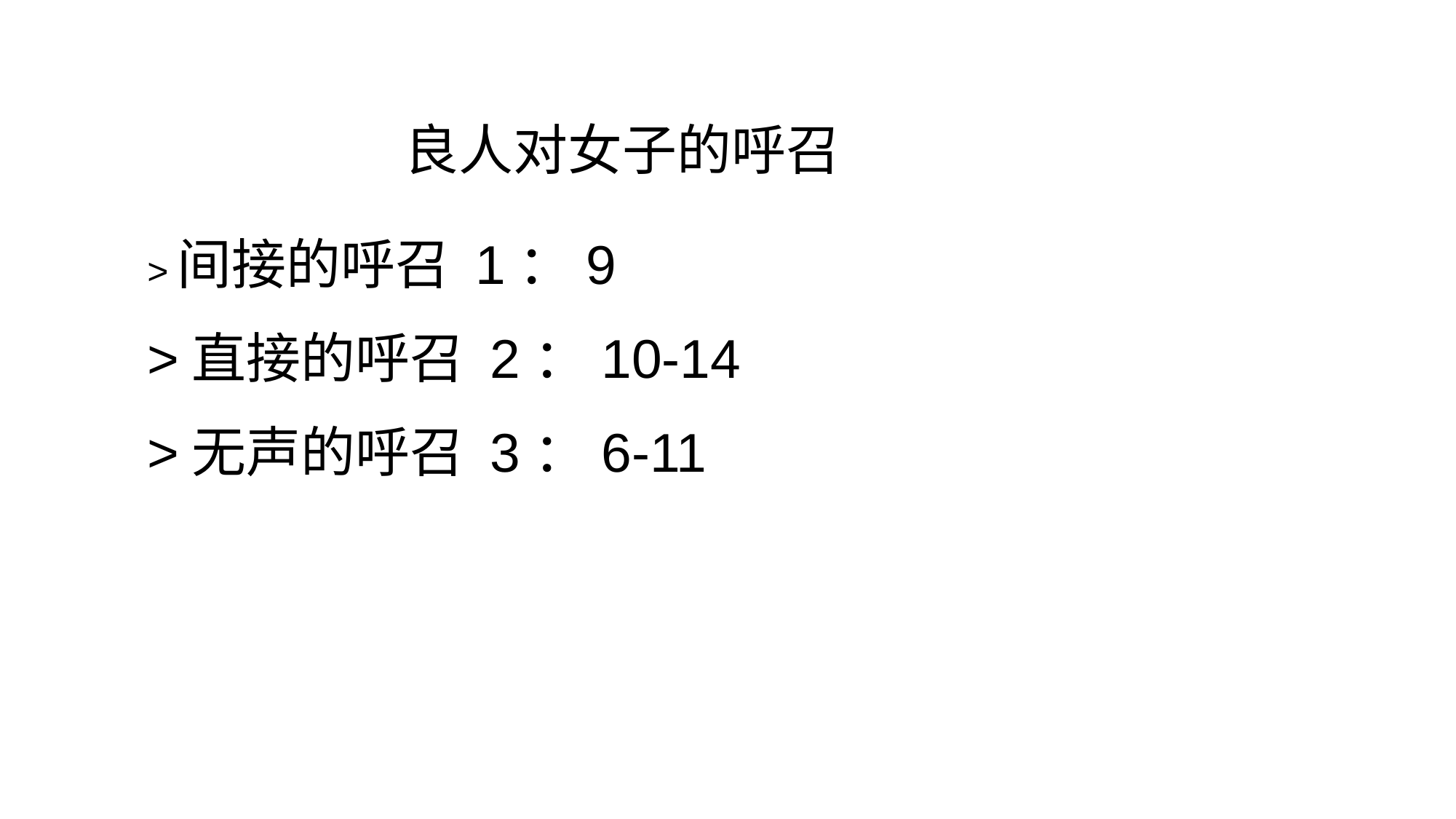

# 良人对女子的呼召
>间接的呼召 1：9
>直接的呼召 2：10-14
>无声的呼召 3：6-11